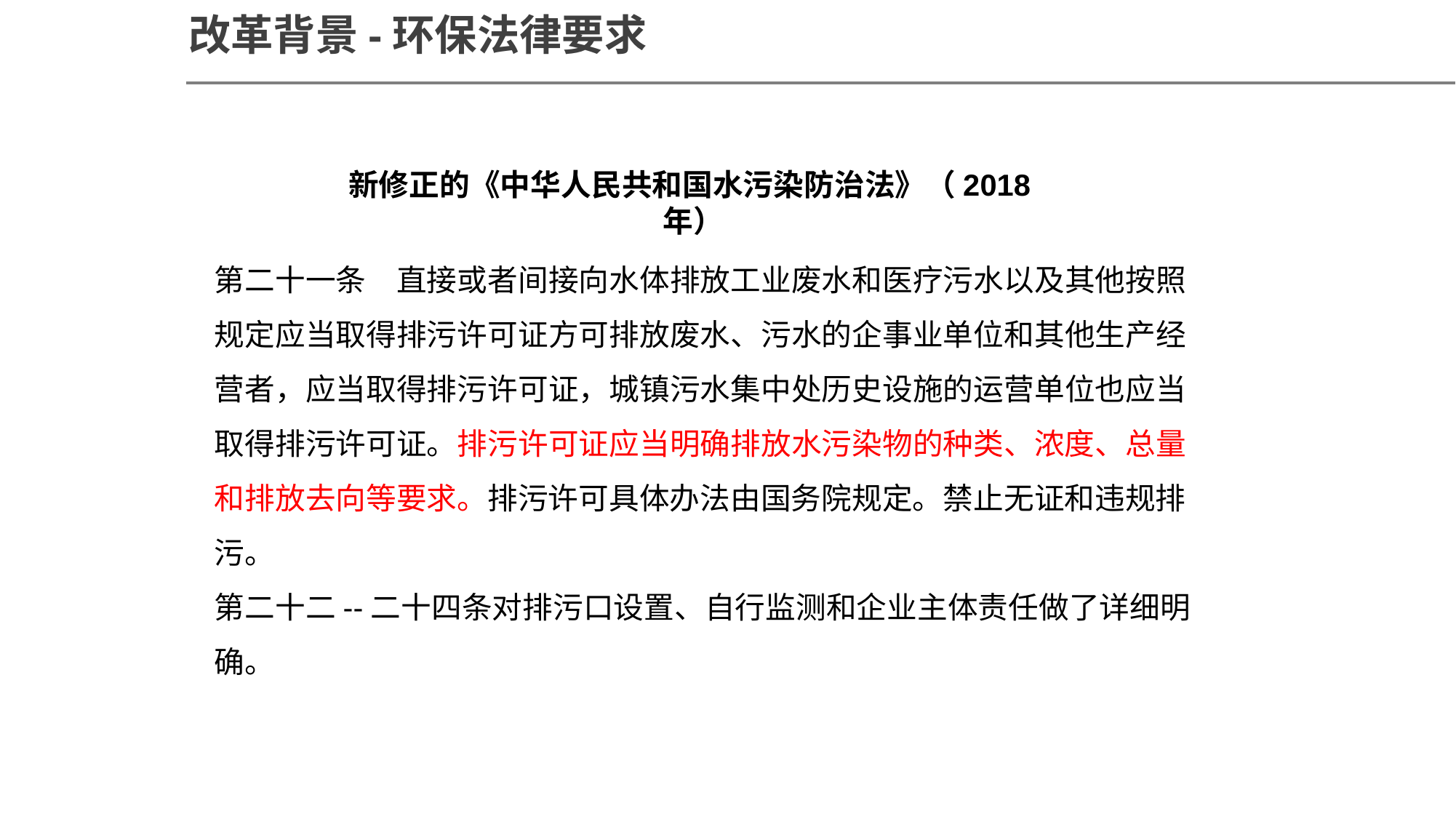

改革背景-环保法律要求
新修正的《中华人民共和国水污染防治法》（2018年）
第二十一条　直接或者间接向水体排放工业废水和医疗污水以及其他按照规定应当取得排污许可证方可排放废水、污水的企事业单位和其他生产经营者，应当取得排污许可证，城镇污水集中处历史设施的运营单位也应当取得排污许可证。排污许可证应当明确排放水污染物的种类、浓度、总量和排放去向等要求。排污许可具体办法由国务院规定。禁止无证和违规排污。
第二十二--二十四条对排污口设置、自行监测和企业主体责任做了详细明确。